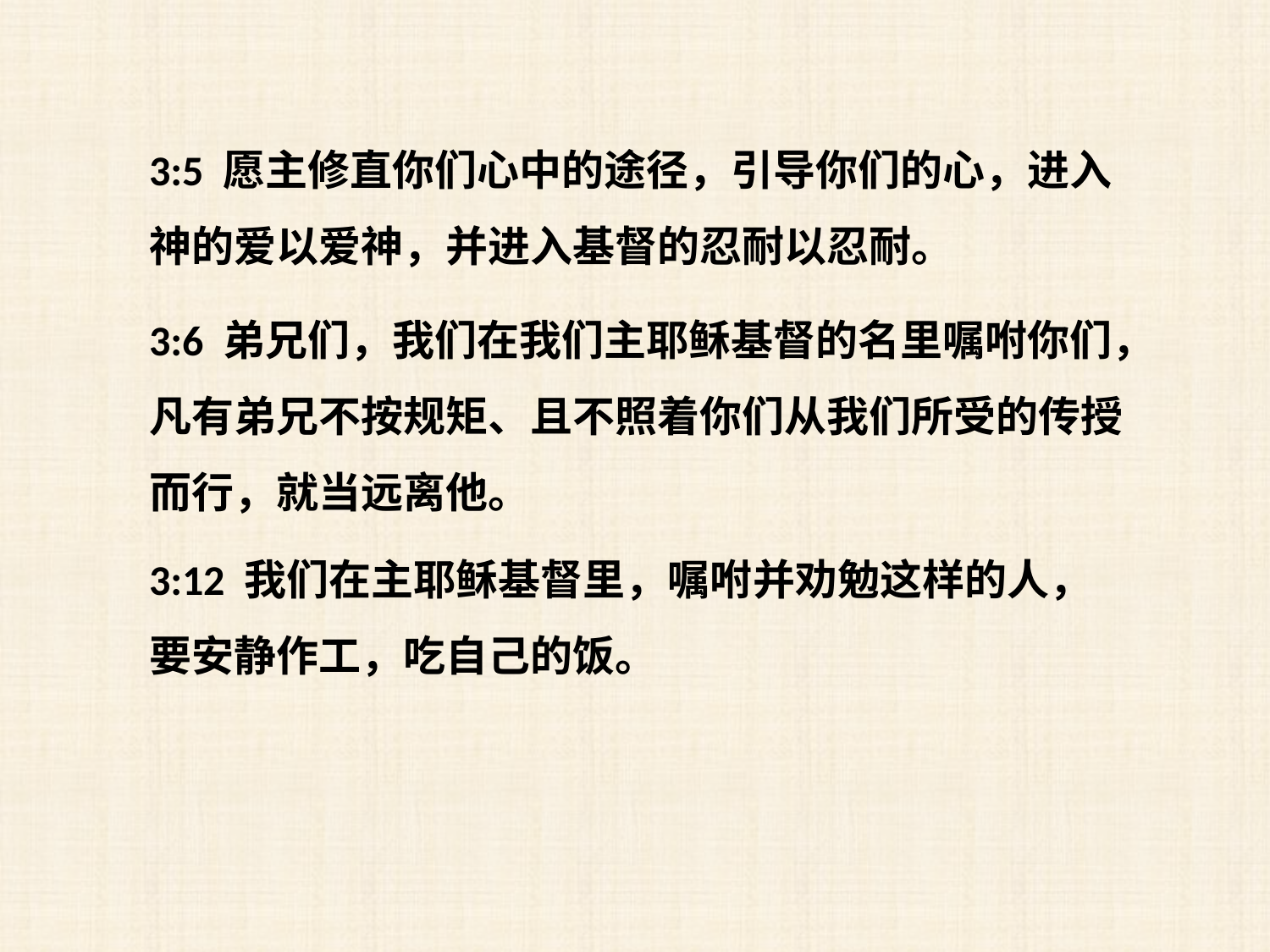

3:5 愿主修直你们心中的途径，引导你们的心，进入神的爱以爱神，并进入基督的忍耐以忍耐。
3:6 弟兄们，我们在我们主耶稣基督的名里嘱咐你们，凡有弟兄不按规矩、且不照着你们从我们所受的传授而行，就当远离他。
3:12 我们在主耶稣基督里，嘱咐并劝勉这样的人，要安静作工，吃自己的饭。